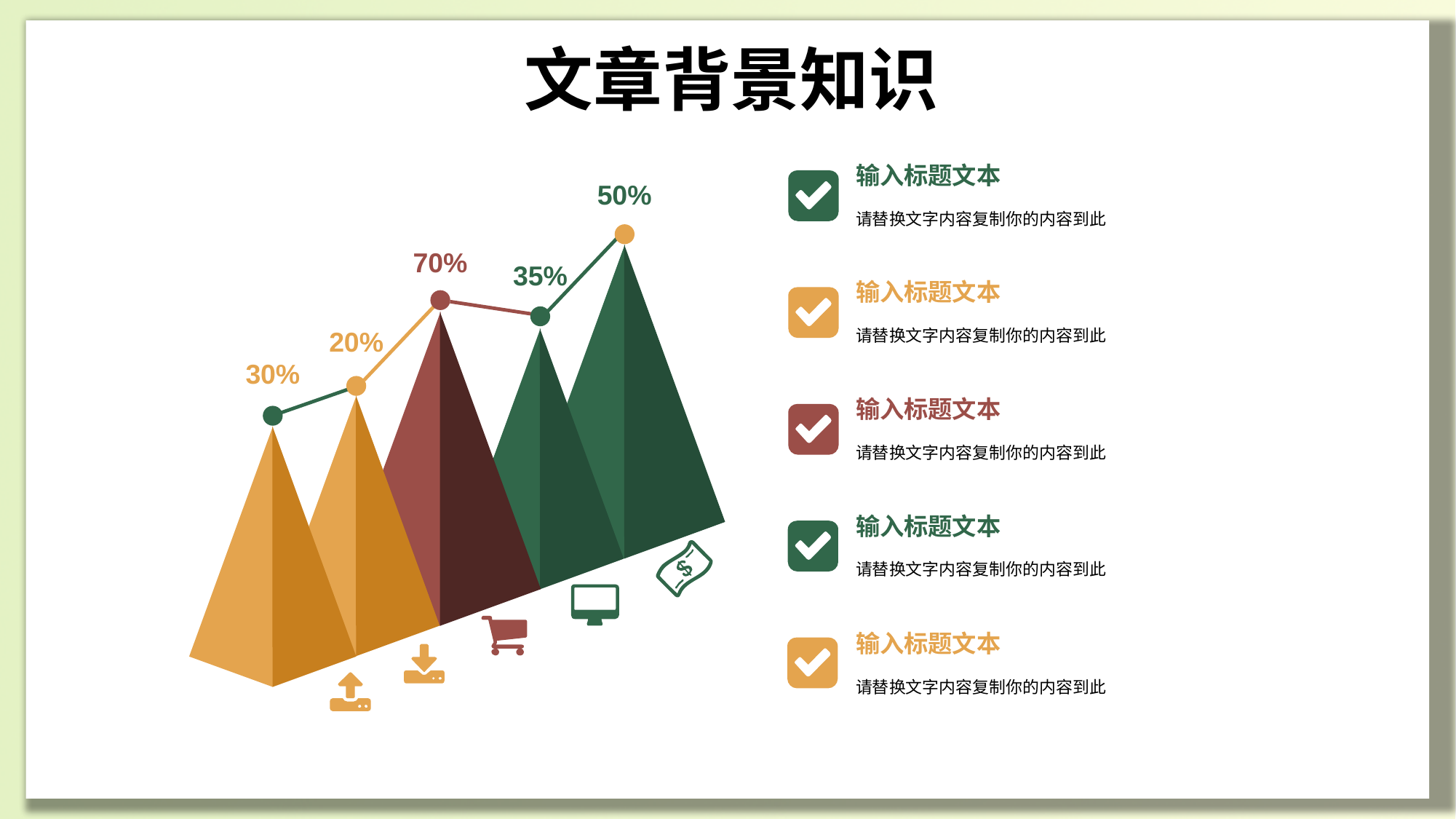

输入标题文本
请替换文字内容复制你的内容到此

50%

70%
35%

20%

30%

输入标题文本
请替换文字内容复制你的内容到此

输入标题文本
请替换文字内容复制你的内容到此

输入标题文本
请替换文字内容复制你的内容到此

输入标题文本
请替换文字内容复制你的内容到此